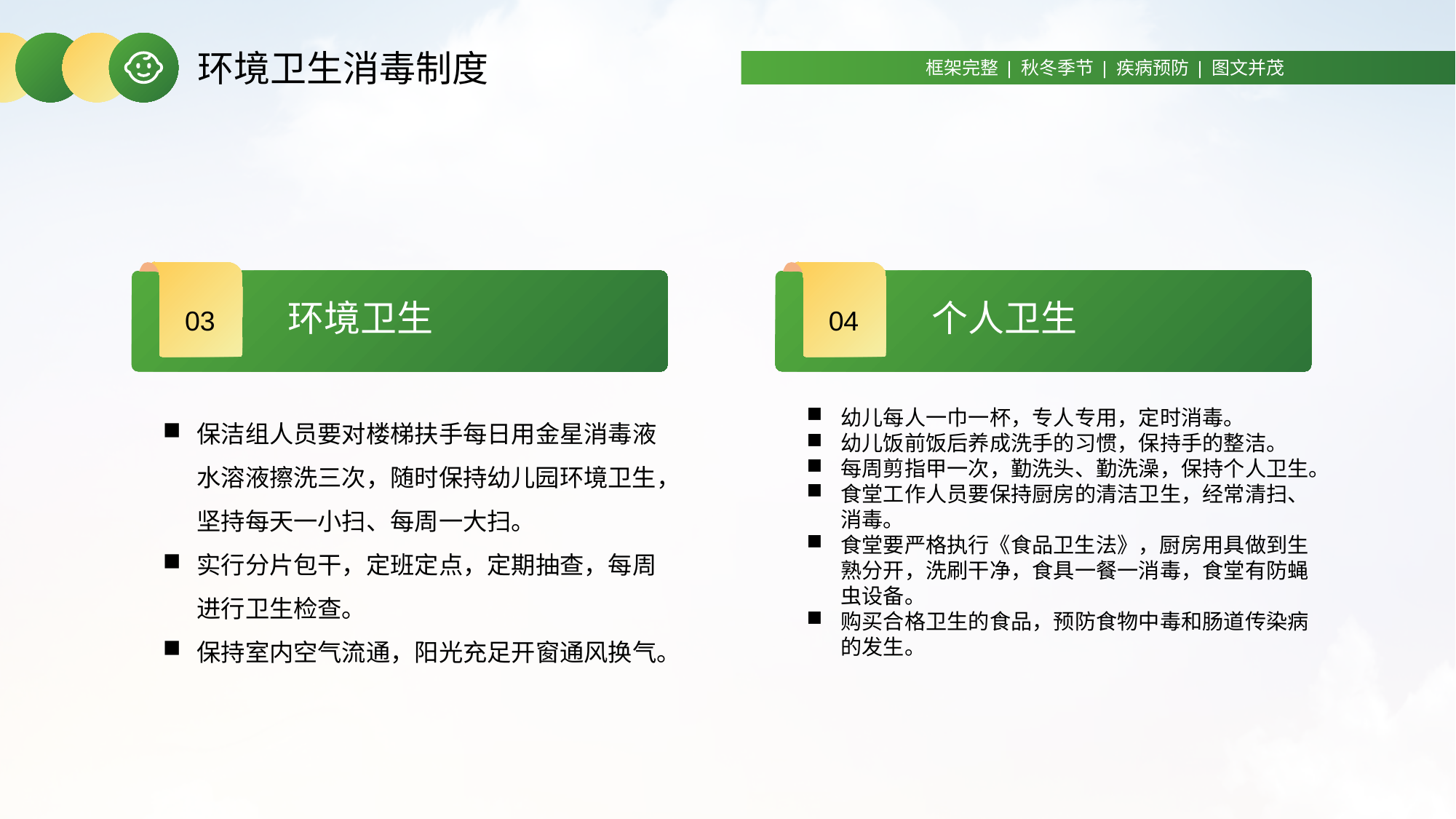

环境卫生消毒制度
框架完整 | 秋冬季节 | 疾病预防 | 图文并茂

环境卫生
03
保洁组人员要对楼梯扶手每日用金星消毒液水溶液擦洗三次，随时保持幼儿园环境卫生，坚持每天一小扫、每周一大扫。
实行分片包干，定班定点，定期抽查，每周进行卫生检查。
保持室内空气流通，阳光充足开窗通风换气。

个人卫生
04
幼儿每人一巾一杯，专人专用，定时消毒。
幼儿饭前饭后养成洗手的习惯，保持手的整洁。
每周剪指甲一次，勤洗头、勤洗澡，保持个人卫生。
食堂工作人员要保持厨房的清洁卫生，经常清扫、消毒。
食堂要严格执行《食品卫生法》，厨房用具做到生熟分开，洗刷干净，食具一餐一消毒，食堂有防蝇虫设备。
购买合格卫生的食品，预防食物中毒和肠道传染病的发生。